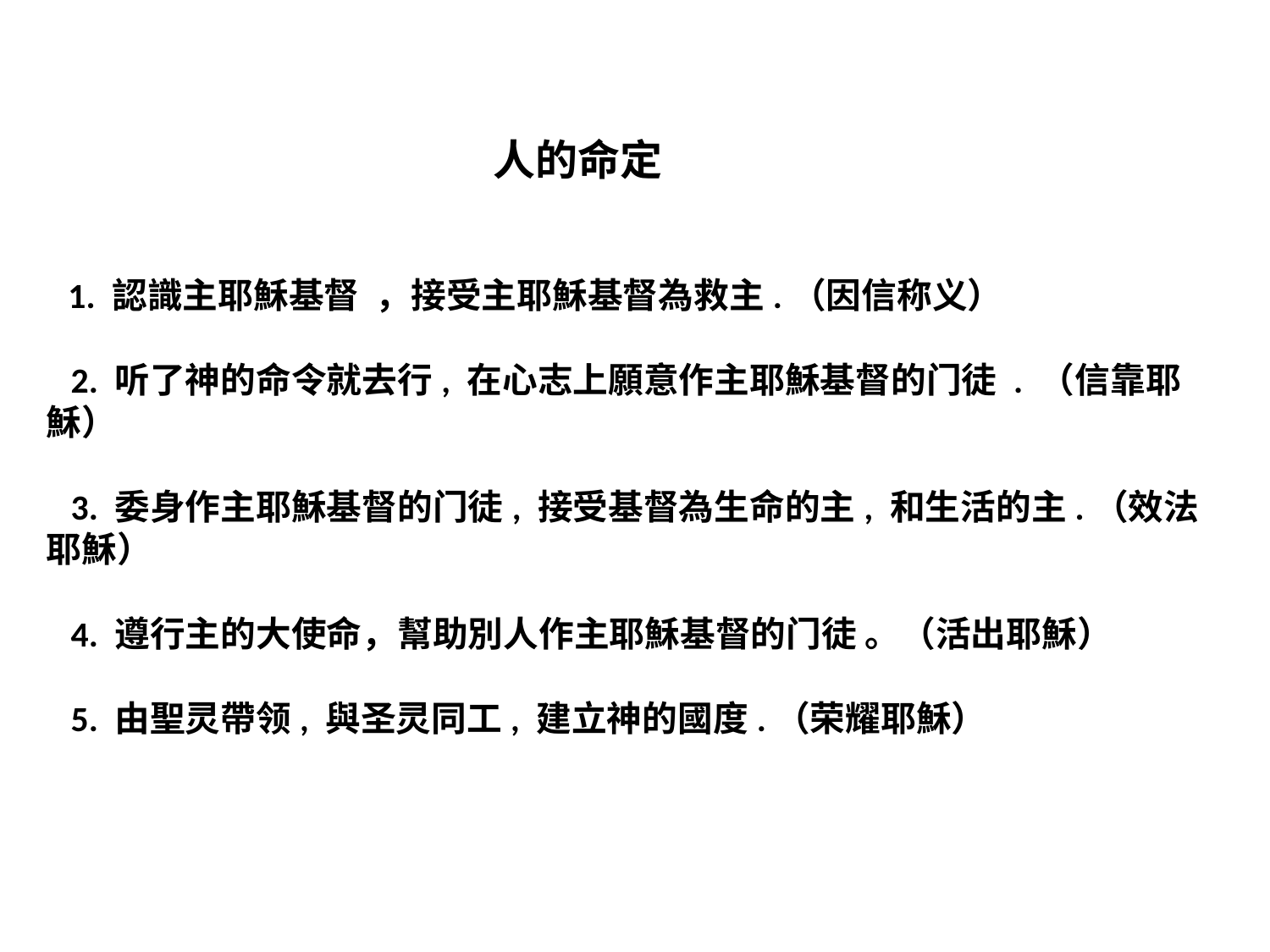

人的命定

   1. 認識主耶穌基督  ，接受主耶穌基督為救主.（因信称义）

   2. 听了神的命令就去行, 在心志上願意作主耶穌基督的门徒 . （信靠耶穌）

   3. 委身作主耶穌基督的门徒, 接受基督為生命的主, 和生活的主.（效法耶穌）

   4. 遵行主的大使命，幫助別人作主耶穌基督的门徒 。（活出耶穌）

   5. 由聖灵帶领, 與圣灵同工, 建立神的國度.（荣耀耶穌）